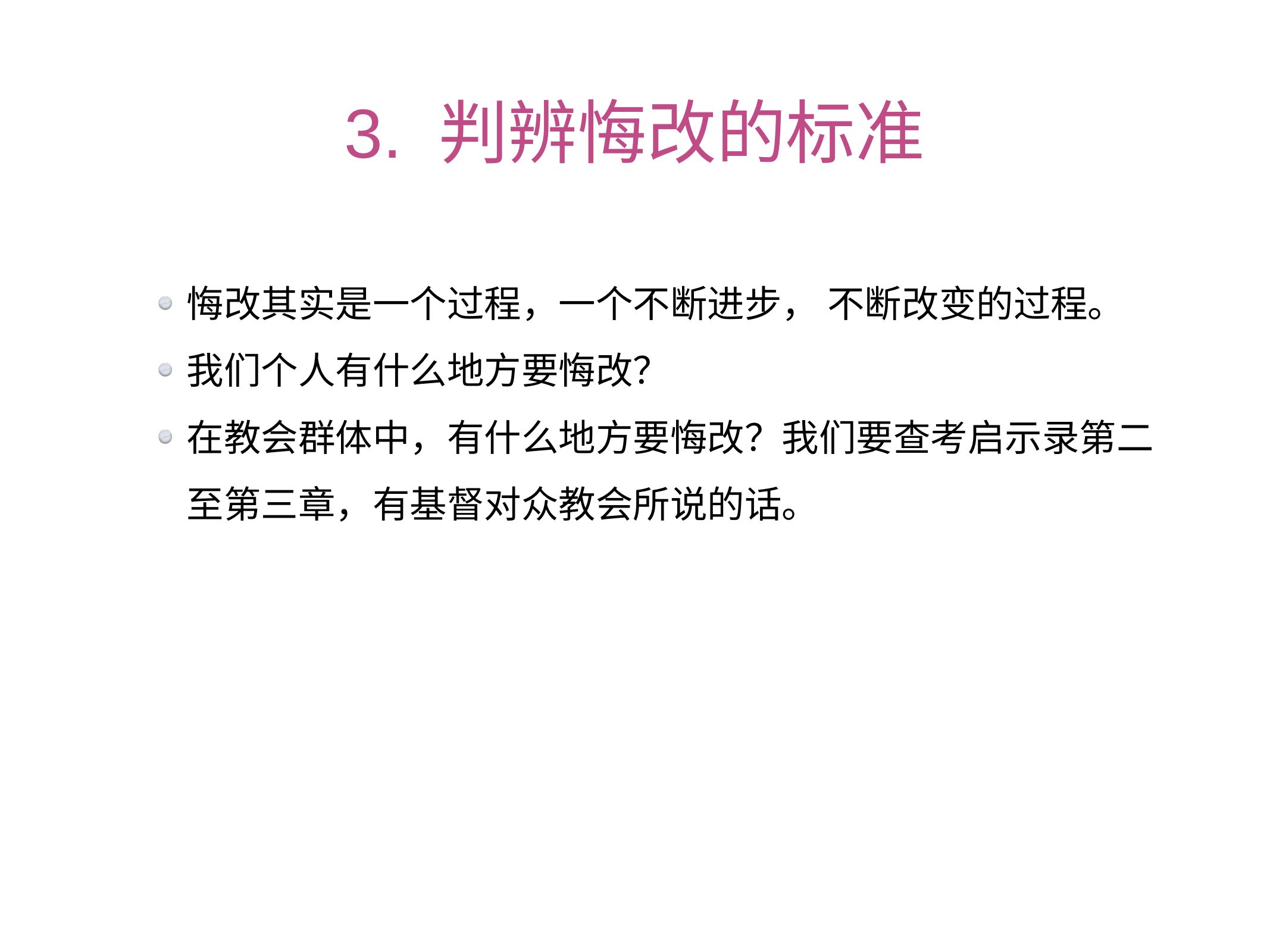

# 3. 判辨悔改的标准
悔改其实是一个过程，一个不断进步， 不断改变的过程。
我们个人有什么地方要悔改？
在教会群体中，有什么地方要悔改？我们要查考启示录第二至第三章，有基督对众教会所说的话。